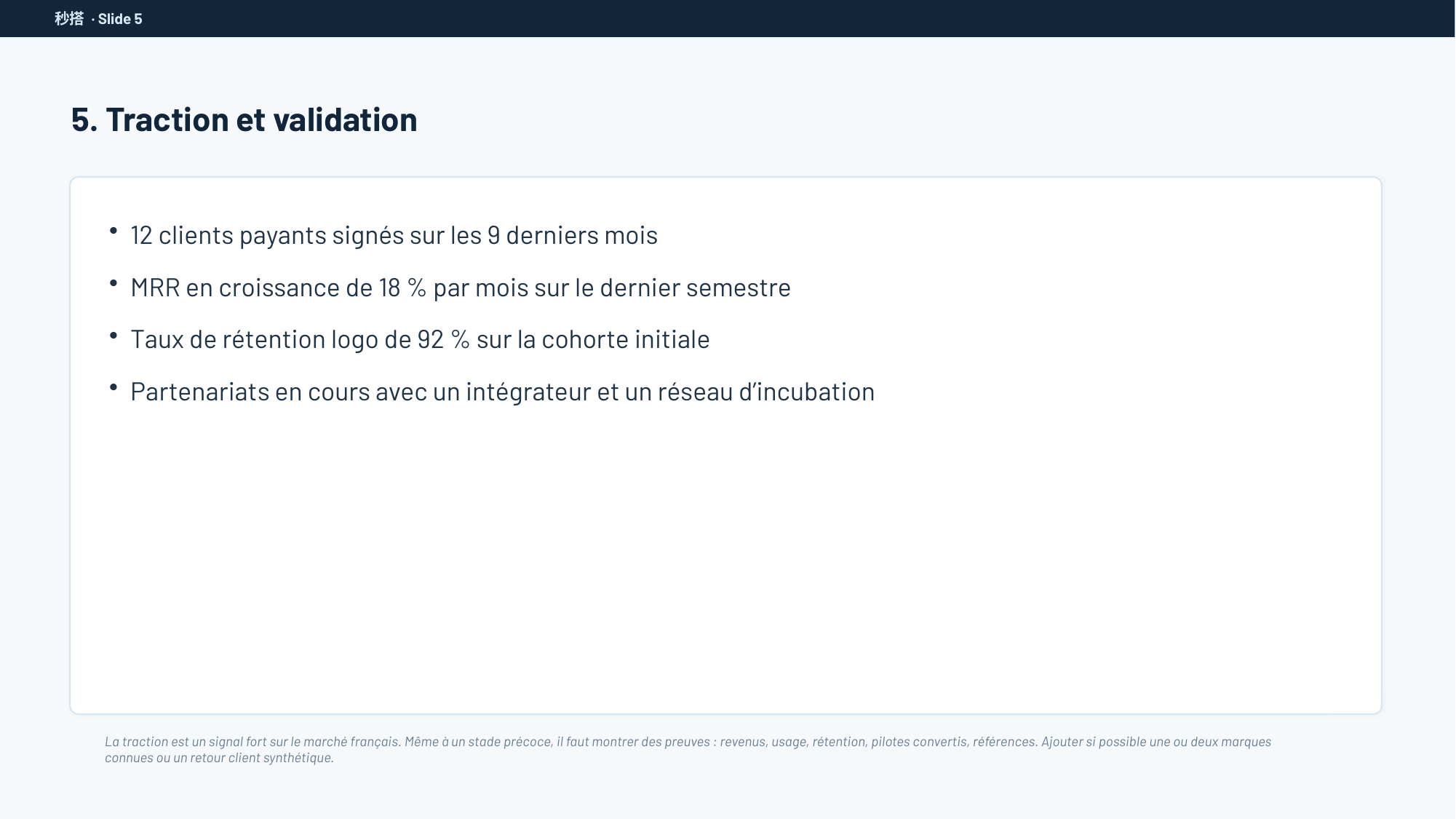

秒搭 · Slide 5
5. Traction et validation

12 clients payants signés sur les 9 derniers mois
MRR en croissance de 18 % par mois sur le dernier semestre
Taux de rétention logo de 92 % sur la cohorte initiale
Partenariats en cours avec un intégrateur et un réseau d’incubation
La traction est un signal fort sur le marché français. Même à un stade précoce, il faut montrer des preuves : revenus, usage, rétention, pilotes convertis, références. Ajouter si possible une ou deux marques connues ou un retour client synthétique.